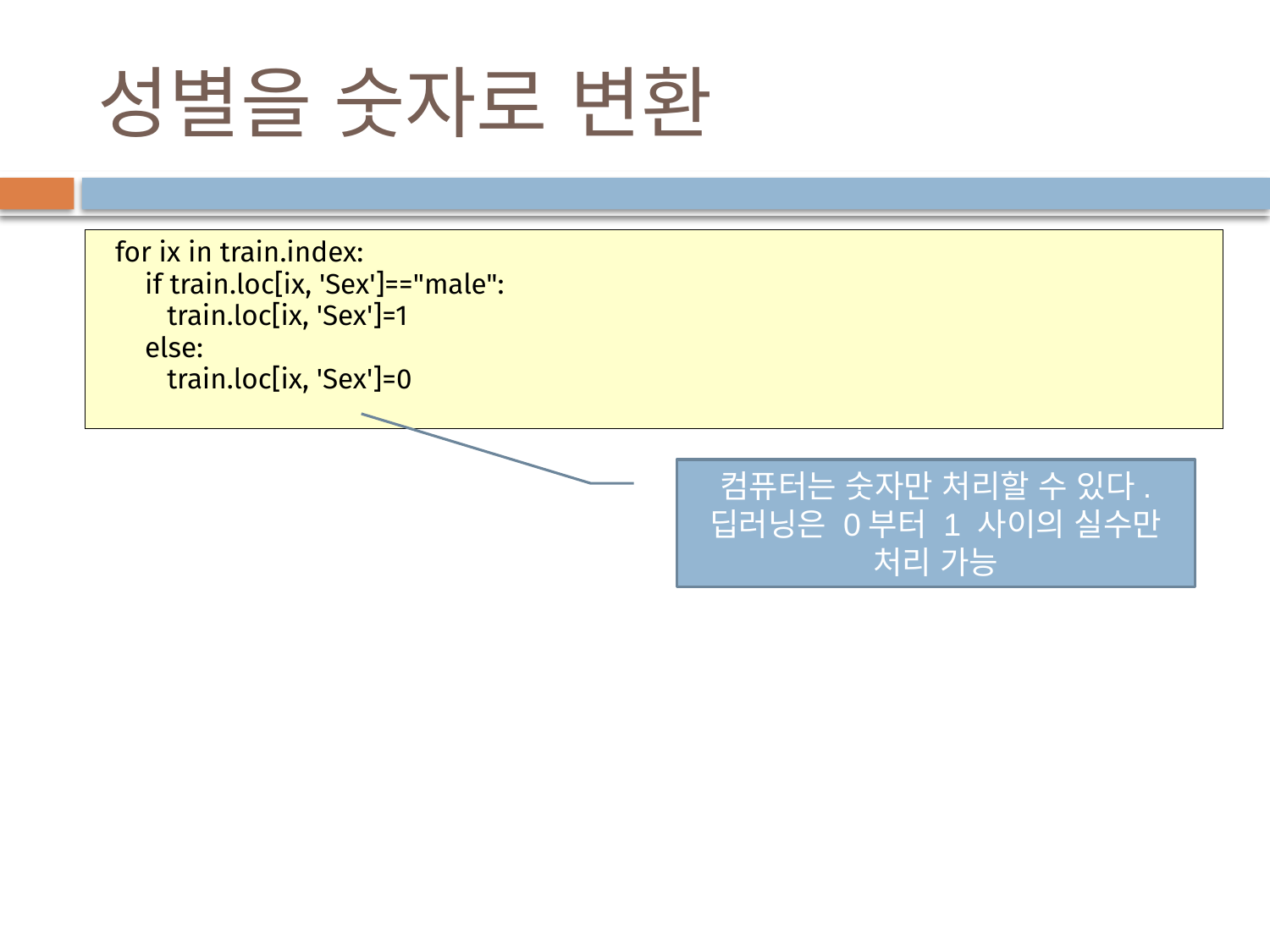

# 성별을 숫자로 변환
for ix in train.index:
    if train.loc[ix, 'Sex']=="male":
       train.loc[ix, 'Sex']=1
    else:
       train.loc[ix, 'Sex']=0
컴퓨터는 숫자만 처리할 수 있다. 딥러닝은 0부터 1 사이의 실수만 처리 가능